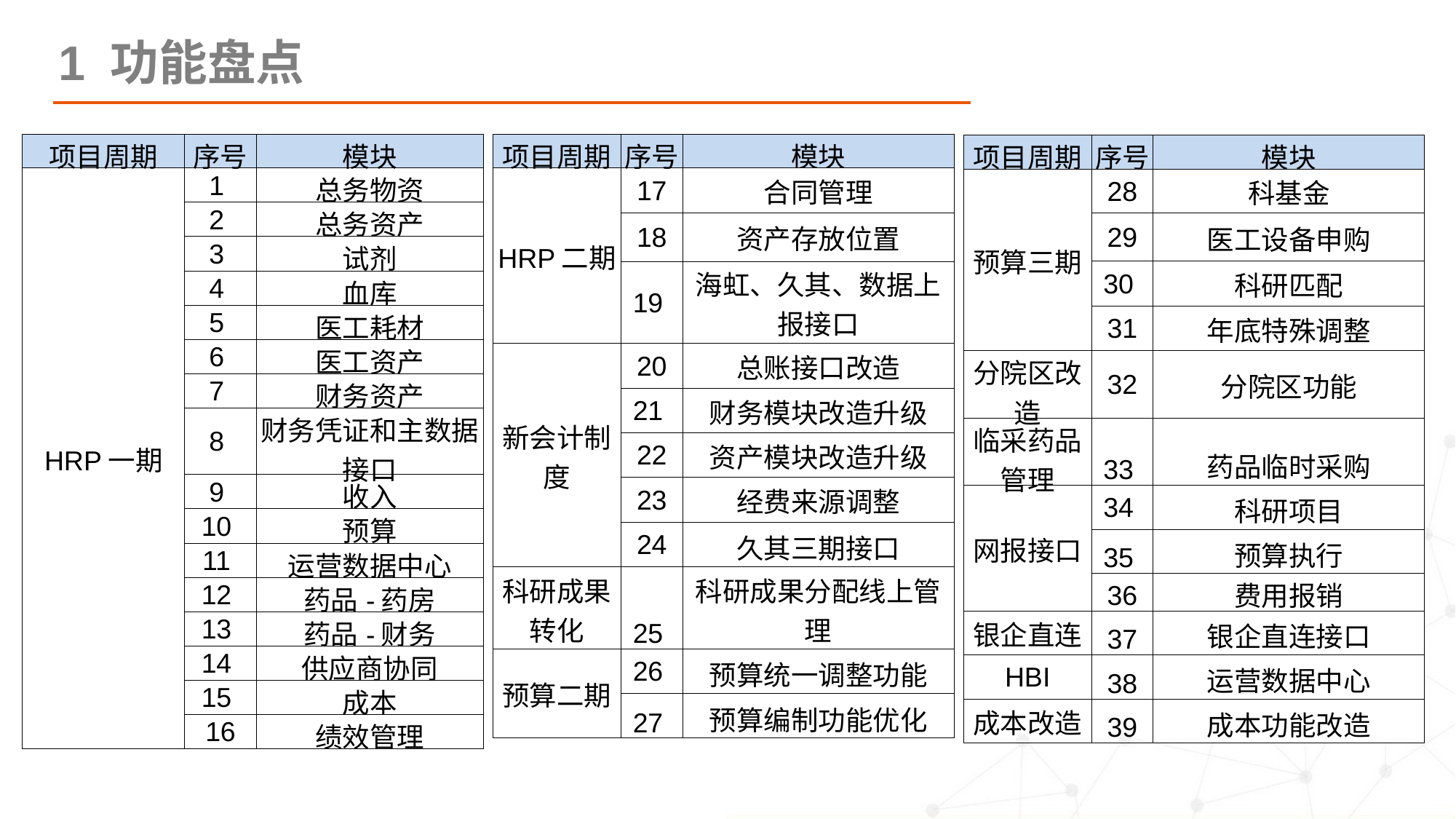

1 功能盘点
| 项目周期 | 序号 | 模块 |
| --- | --- | --- |
| HRP二期 | 17 | 合同管理 |
|  | 18 | 资产存放位置 |
|  | 19 | 海虹、久其、数据上报接口 |
| 新会计制度 | 20 | 总账接口改造 |
|  | 21 | 财务模块改造升级 |
|  | 22 | 资产模块改造升级 |
|  | 23 | 经费来源调整 |
|  | 24 | 久其三期接口 |
| 科研成果转化 | 25 | 科研成果分配线上管理 |
| 预算二期 | 26 | 预算统一调整功能 |
|  | 27 | 预算编制功能优化 |
| 项目周期 | 序号 | 模块 |
| --- | --- | --- |
| HRP一期 | 1 | 总务物资 |
|  | 2 | 总务资产 |
|  | 3 | 试剂 |
|  | 4 | 血库 |
|  | 5 | 医工耗材 |
|  | 6 | 医工资产 |
|  | 7 | 财务资产 |
|  | 8 | 财务凭证和主数据接口 |
|  | 9 | 收入 |
|  | 10 | 预算 |
|  | 11 | 运营数据中心 |
|  | 12 | 药品-药房 |
|  | 13 | 药品-财务 |
|  | 14 | 供应商协同 |
|  | 15 | 成本 |
|  | 16 | 绩效管理 |
| 项目周期 | 序号 | 模块 |
| --- | --- | --- |
| 预算三期 | 28 | 科基金 |
|  | 29 | 医工设备申购 |
|  | 30 | 科研匹配 |
|  | 31 | 年底特殊调整 |
| 分院区改造 | 32 | 分院区功能 |
| 临采药品管理 | 33 | 药品临时采购 |
| 网报接口 | 34 | 科研项目 |
|  | 35 | 预算执行 |
|  | 36 | 费用报销 |
| 银企直连 | 37 | 银企直连接口 |
| HBI | 38 | 运营数据中心 |
| 成本改造 | 39 | 成本功能改造 |